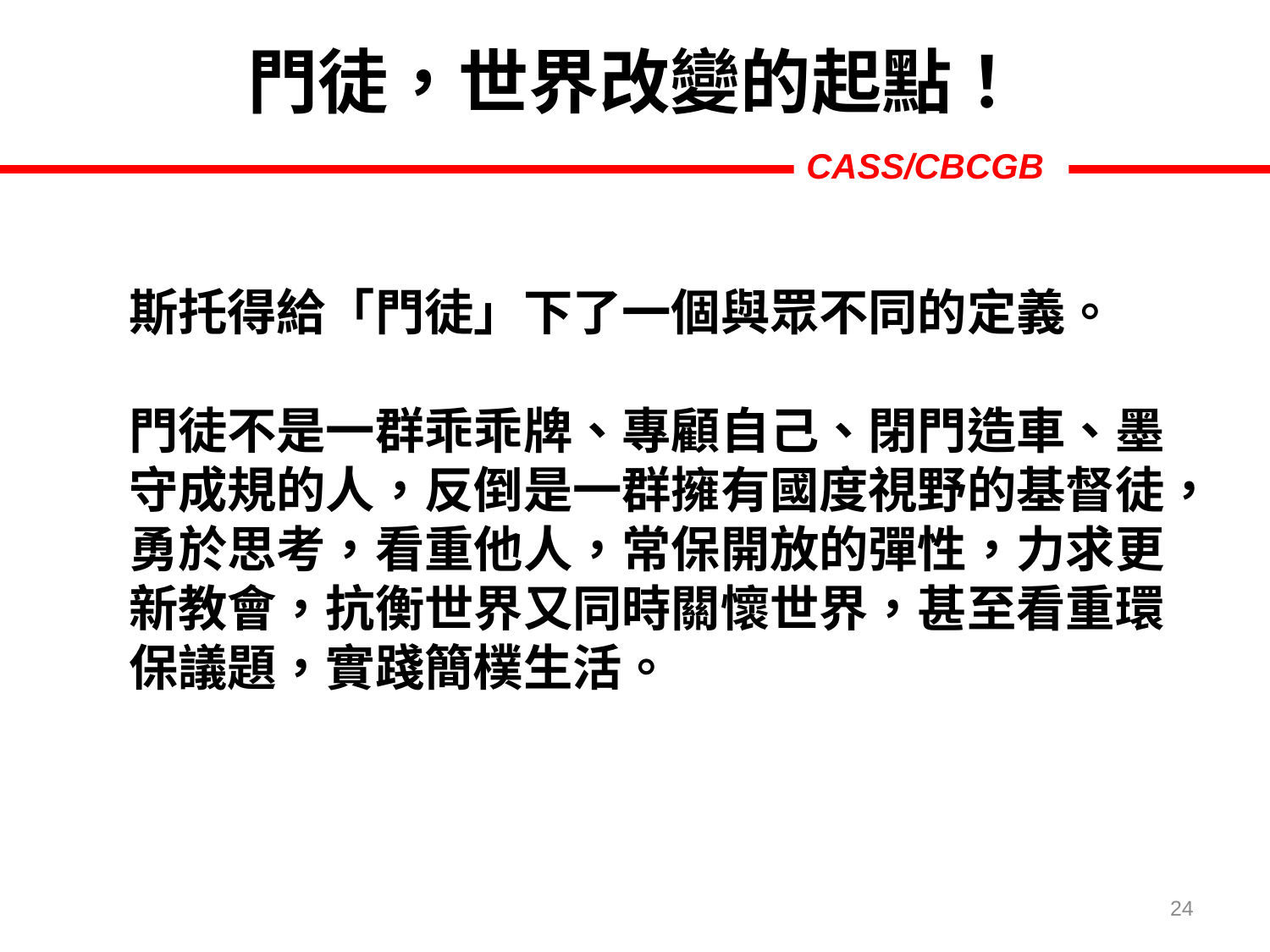

# 門徒，世界改變的起點！
斯托得給「門徒」下了一個與眾不同的定義。

門徒不是一群乖乖牌、專顧自己、閉門造車、墨守成規的人，反倒是一群擁有國度視野的基督徒，勇於思考，看重他人，常保開放的彈性，力求更新教會，抗衡世界又同時關懷世界，甚至看重環保議題，實踐簡樸生活。
24